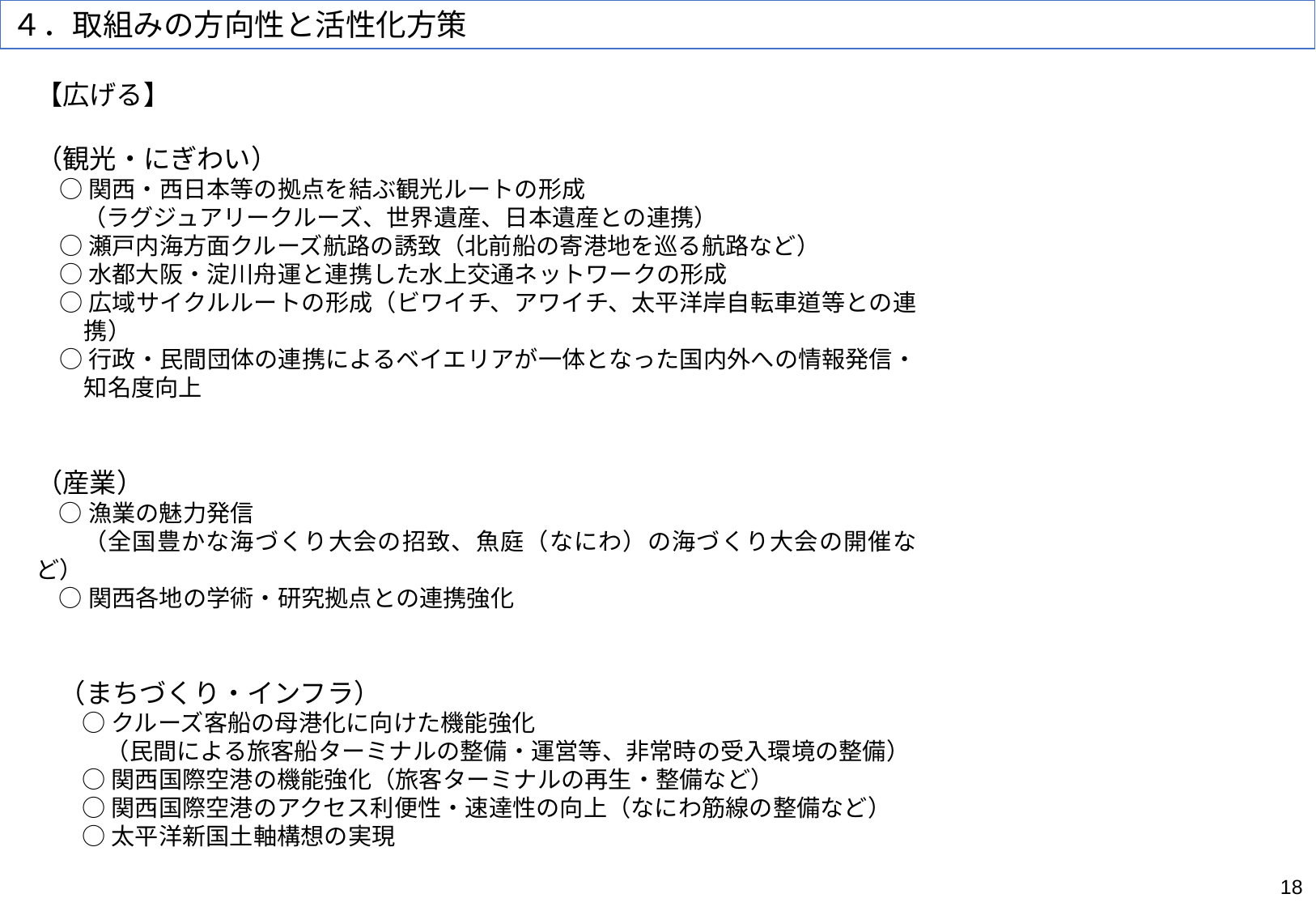

４．取組みの方向性と活性化方策
【広げる】

（観光・にぎわい）
○関西・西日本等の拠点を結ぶ観光ルートの形成
　（ラグジュアリークルーズ、世界遺産、日本遺産との連携）
○瀬戸内海方面クルーズ航路の誘致（北前船の寄港地を巡る航路など）
○水都大阪・淀川舟運と連携した水上交通ネットワークの形成
○広域サイクルルートの形成（ビワイチ、アワイチ、太平洋岸自転車道等との連携）
○行政・民間団体の連携によるベイエリアが一体となった国内外への情報発信・知名度向上

（産業）
○漁業の魅力発信
　（全国豊かな海づくり大会の招致、魚庭（なにわ）の海づくり大会の開催など）
○関西各地の学術・研究拠点との連携強化

（まちづくり・インフラ）
○クルーズ客船の母港化に向けた機能強化
　（民間による旅客船ターミナルの整備・運営等、非常時の受入環境の整備）
○関西国際空港の機能強化（旅客ターミナルの再生・整備など）
○関西国際空港のアクセス利便性・速達性の向上（なにわ筋線の整備など）
○太平洋新国土軸構想の実現
18